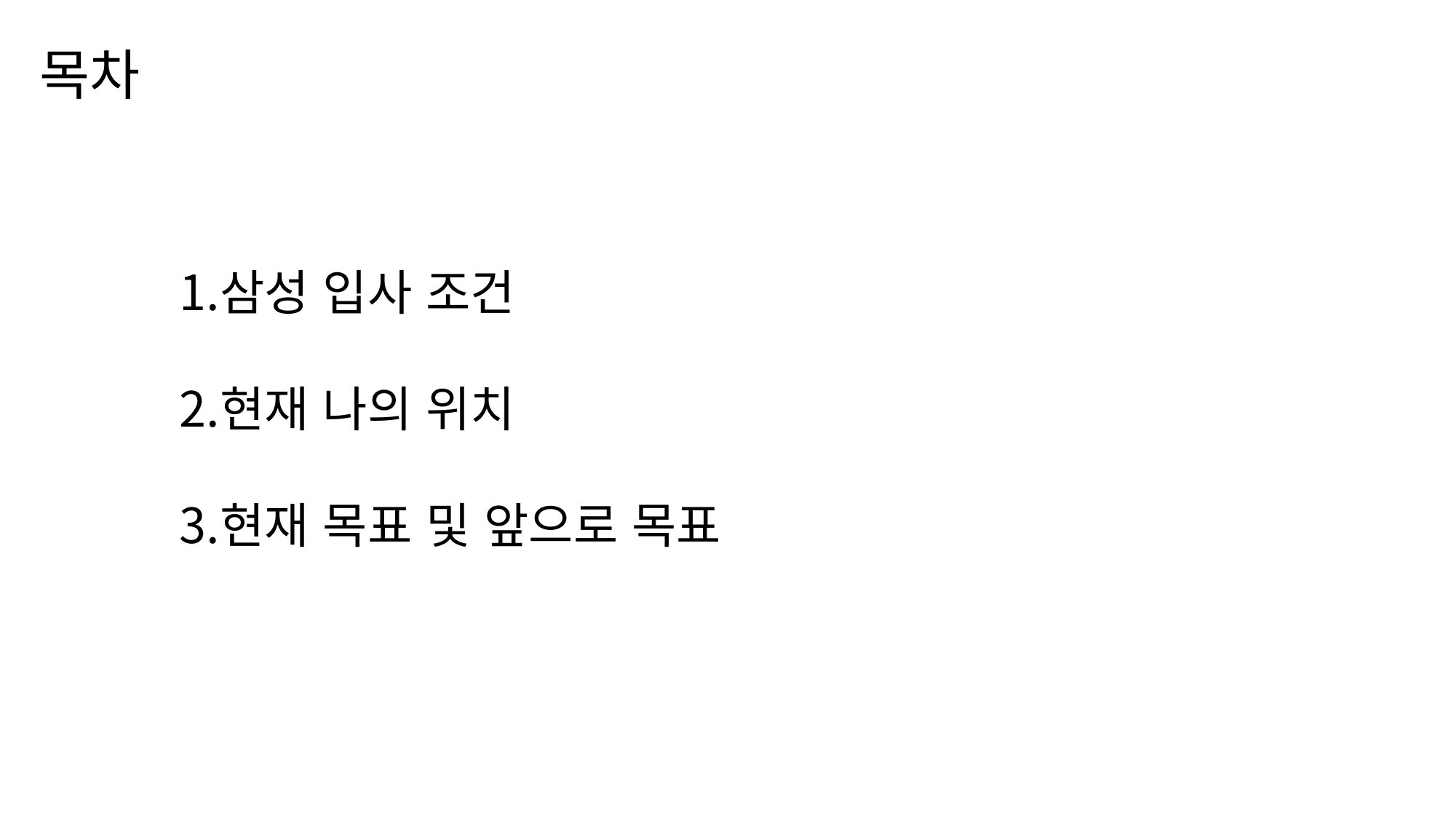

목차
삼성 입사 조건

현재 나의 위치

현재 목표 및 앞으로 목표